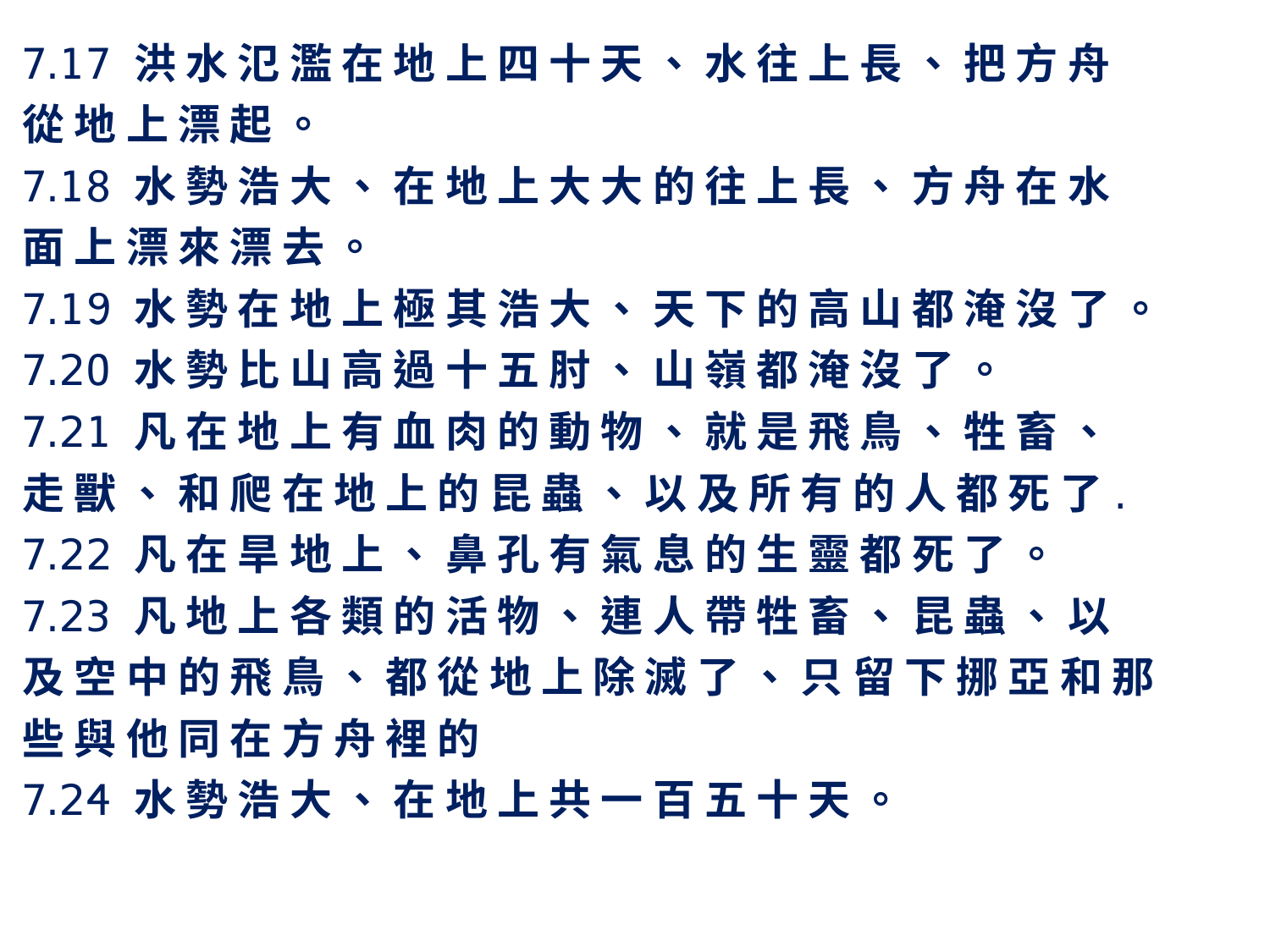

| 7.17 洪 水 氾 濫 在 地 上 四 十 天 、 水 往 上 長 、 把 方 舟 從 地 上 漂 起 。 7.18 水 勢 浩 大 、 在 地 上 大 大 的 往 上 長 、 方 舟 在 水 面 上 漂 來 漂 去 。 7.19 水 勢 在 地 上 極 其 浩 大 、 天 下 的 高 山 都 淹 沒 了 。 7.20 水 勢 比 山 高 過 十 五 肘 、 山 嶺 都 淹 沒 了 。 7.21 凡 在 地 上 有 血 肉 的 動 物 、 就 是 飛 鳥 、 牲 畜 、 走 獸 、 和 爬 在 地 上 的 昆 蟲 、 以 及 所 有 的 人 都 死 了. 7.22 凡 在 旱 地 上 、 鼻 孔 有 氣 息 的 生 靈 都 死 了 。 7.23 凡 地 上 各 類 的 活 物 、 連 人 帶 牲 畜 、 昆 蟲 、 以 及 空 中 的 飛 鳥 、 都 從 地 上 除 滅 了 、 只 留 下 挪 亞 和 那 些 與 他 同 在 方 舟 裡 的  7.24 水 勢 浩 大 、 在 地 上 共 一 百 五 十 天 。 |
| --- |